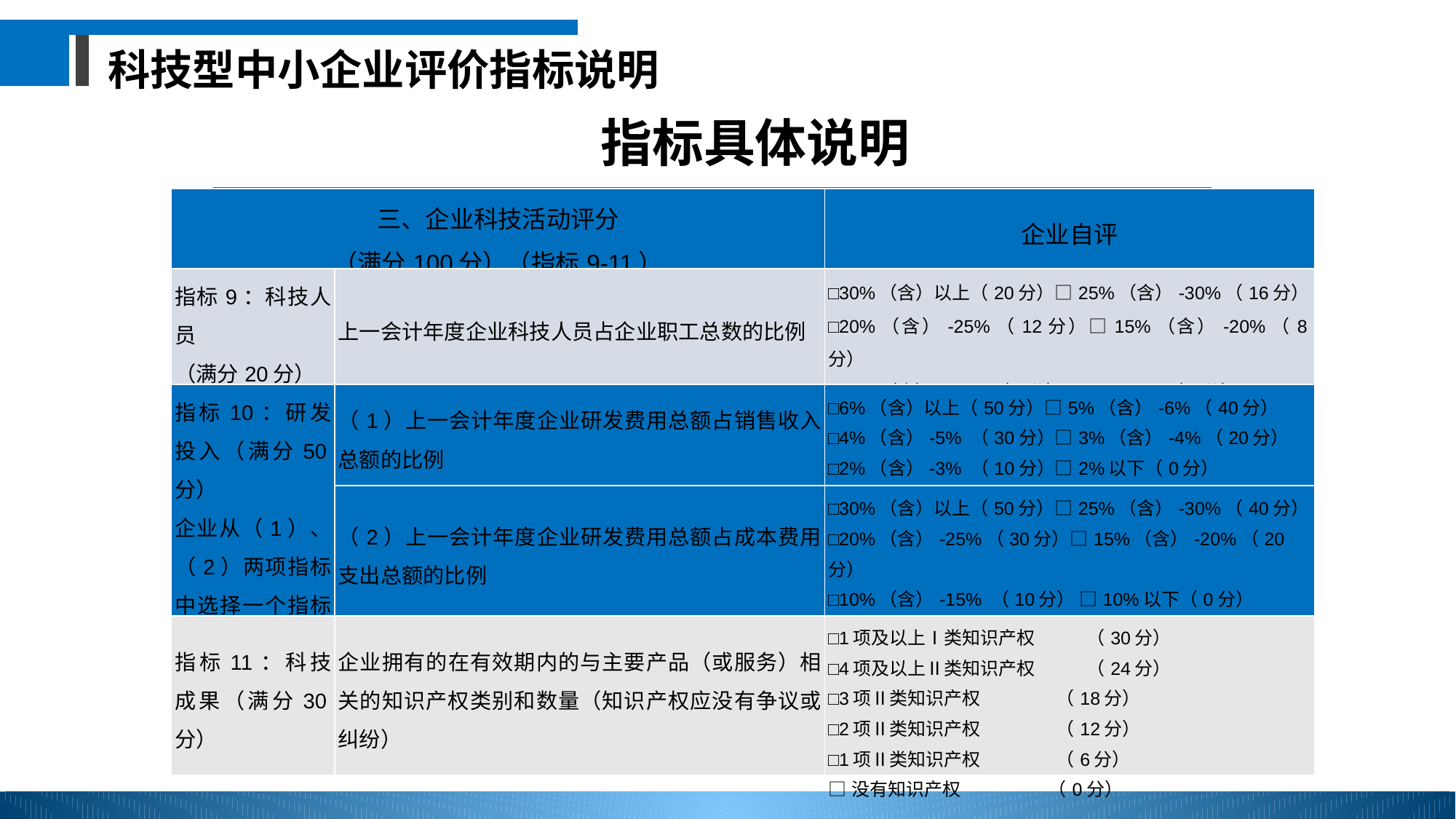

科技型中小企业评价指标说明
指标具体说明
| 三、企业科技活动评分 （满分100分）（指标9-11） |  | 企业自评 |
| --- | --- | --- |
| 指标9：科技人员 （满分20分） | 上一会计年度企业科技人员占企业职工总数的比例 | □30%（含）以上（20分）□25%（含）-30%（16分） □20%（含）-25%（12分）□15%（含）-20%（8分） □10%（含）-15% （4分）□10%以下（0分） |
| 指标10：研发投入（满分50分） 企业从（1）、（2）两项指标中选择一个指标进行评分。 | （1）上一会计年度企业研发费用总额占销售收入总额的比例 | □6%（含）以上（50分）□5%（含）-6%（40分） □4%（含）-5% （30分）□3%（含）-4%（20分） □2%（含）-3% （10分）□2%以下（0分） |
|  | （2）上一会计年度企业研发费用总额占成本费用支出总额的比例 | □30%（含）以上（50分）□25%（含）-30%（40分） □20%（含）-25%（30分）□15%（含）-20%（20分） □10%（含）-15% （10分） □10%以下（0分） |
| 指标11：科技成果（满分30分） | 企业拥有的在有效期内的与主要产品（或服务）相关的知识产权类别和数量（知识产权应没有争议或纠纷） | □1项及以上Ⅰ类知识产权 （30分） □4项及以上Ⅱ类知识产权 （24分） □3项Ⅱ类知识产权 （18分） □2项Ⅱ类知识产权 （12分） □1项Ⅱ类知识产权 （6分） □没有知识产权 （0分） |